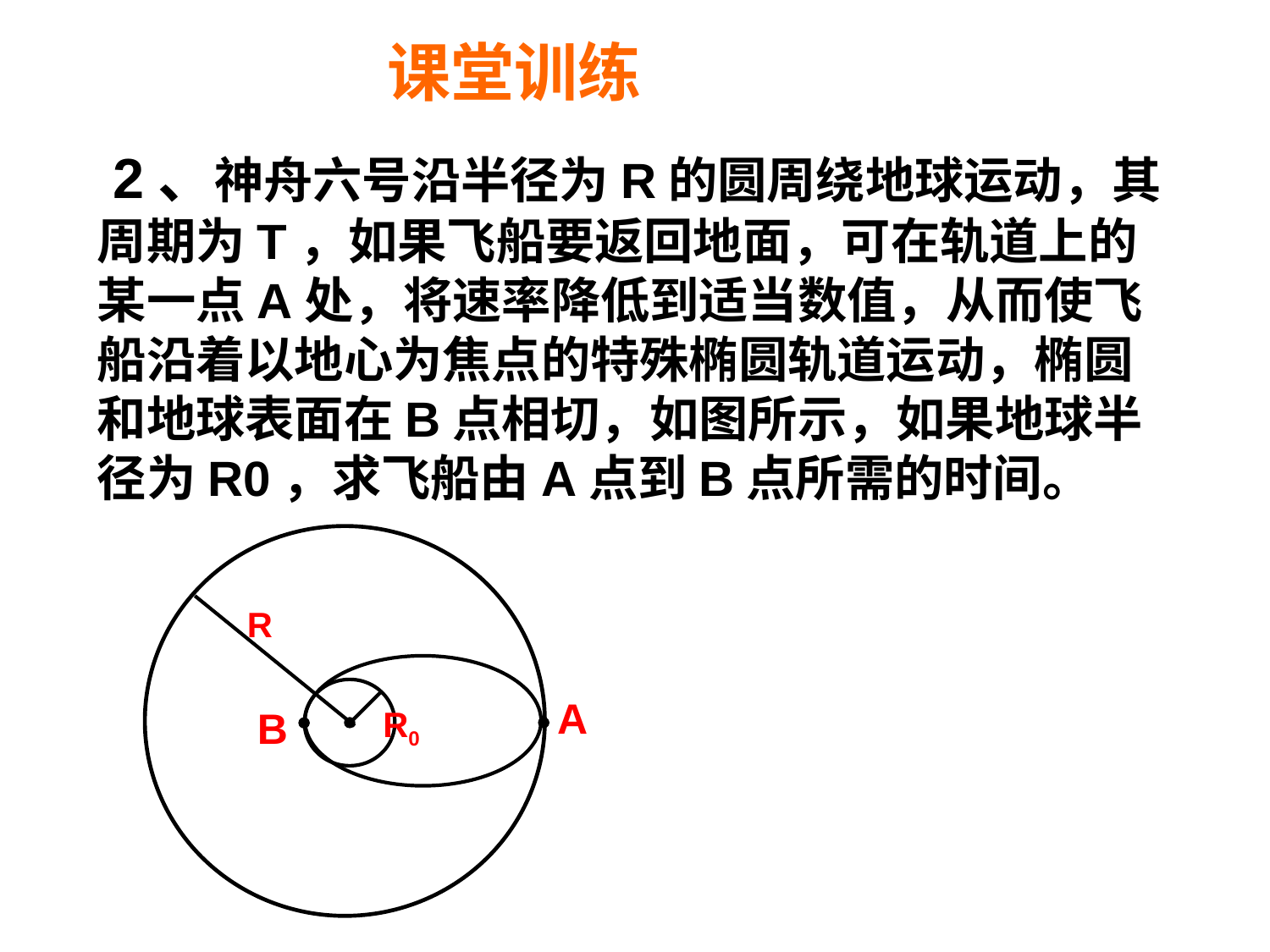

课堂训练
 2、神舟六号沿半径为R的圆周绕地球运动，其周期为T，如果飞船要返回地面，可在轨道上的某一点A处，将速率降低到适当数值，从而使飞船沿着以地心为焦点的特殊椭圆轨道运动，椭圆和地球表面在B点相切，如图所示，如果地球半径为R0，求飞船由A点到B点所需的时间。
换一半周期？1/4周期？

R

A
B
  R0